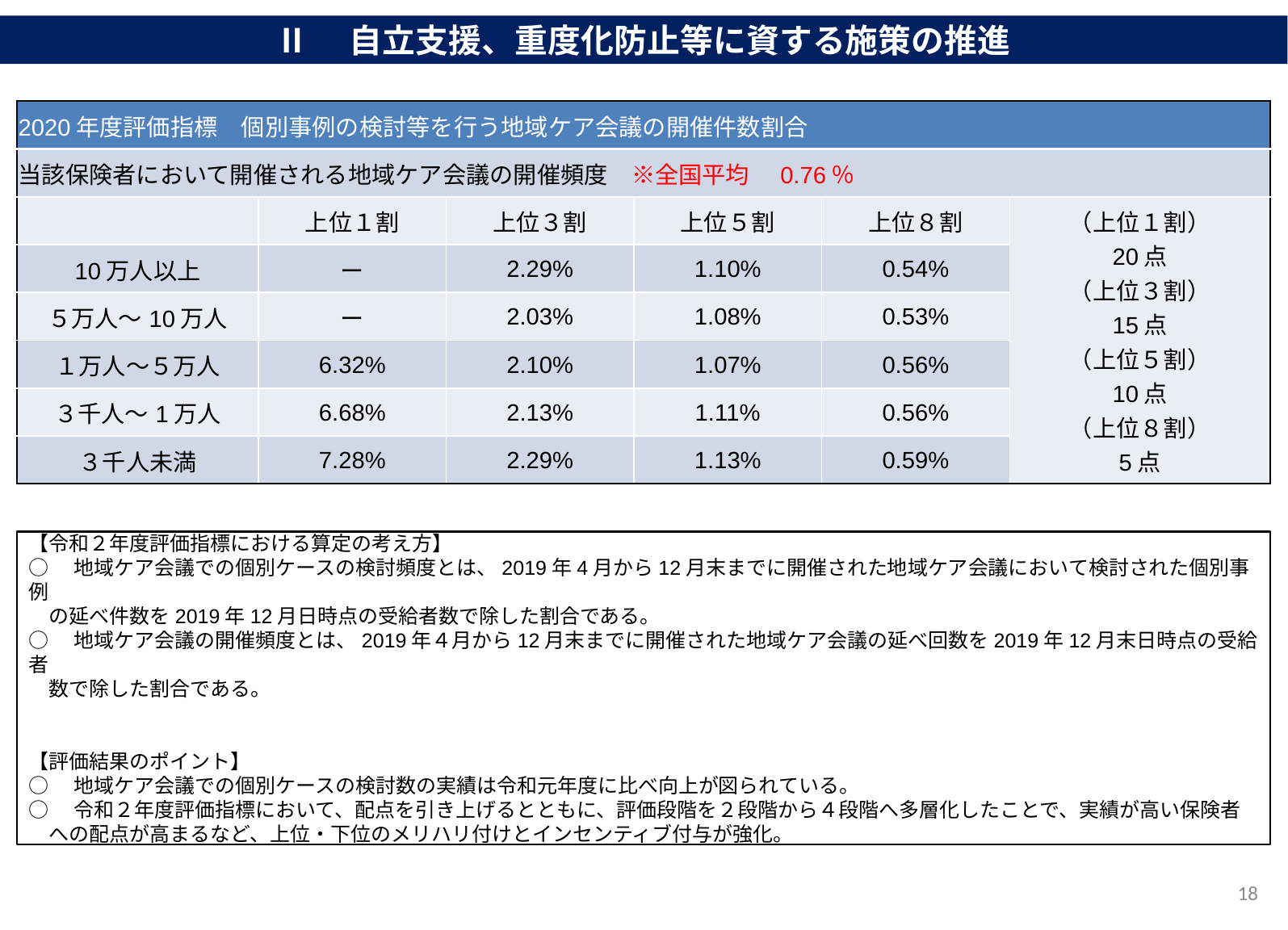

Ⅱ　自立支援、重度化防止等に資する施策の推進
| 2020年度評価指標　個別事例の検討等を行う地域ケア会議の開催件数割合 |  |  |  |  |  |
| --- | --- | --- | --- | --- | --- |
| 当該保険者において開催される地域ケア会議の開催頻度　※全国平均　0.76％ |  |  |  |  |  |
|  | 上位１割 | 上位３割 | 上位５割 | 上位８割 | （上位１割） 20点 （上位３割） 15点 （上位５割） 10点 （上位８割） 5点 |
| 10万人以上 | ー | 2.29% | 1.10% | 0.54% |  |
| ５万人～10万人 | ー | 2.03% | 1.08% | 0.53% |  |
| １万人～５万人 | 6.32% | 2.10% | 1.07% | 0.56% |  |
| ３千人～1万人 | 6.68% | 2.13% | 1.11% | 0.56% |  |
| ３千人未満 | 7.28% | 2.29% | 1.13% | 0.59% |  |
【令和２年度評価指標における算定の考え方】
○　地域ケア会議での個別ケースの検討頻度とは、2019年4月から12月末までに開催された地域ケア会議において検討された個別事例
　の延べ件数を2019年12月日時点の受給者数で除した割合である。
○　地域ケア会議の開催頻度とは、2019年４月から12月末までに開催された地域ケア会議の延べ回数を2019年12月末日時点の受給者
　数で除した割合である。

【評価結果のポイント】
○　地域ケア会議での個別ケースの検討数の実績は令和元年度に比べ向上が図られている。
○　令和２年度評価指標において、配点を引き上げるとともに、評価段階を２段階から４段階へ多層化したことで、実績が高い保険者
　への配点が高まるなど、上位・下位のメリハリ付けとインセンティブ付与が強化。
18